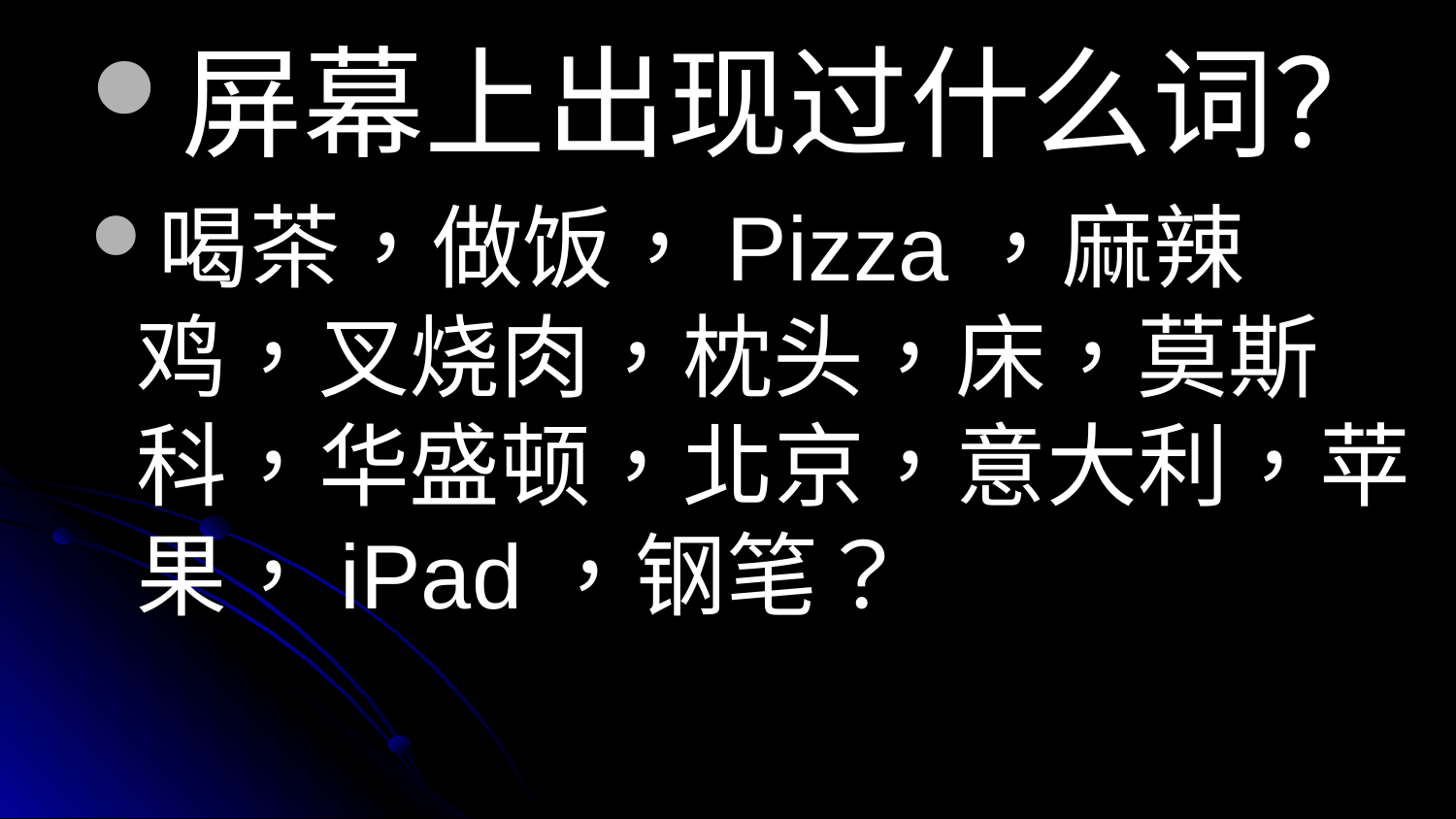

屏幕上出现过什么词？
喝茶，做饭，Pizza，麻辣鸡，叉烧肉，枕头，床，莫斯科，华盛顿，北京，意大利，苹果，iPad，钢笔？